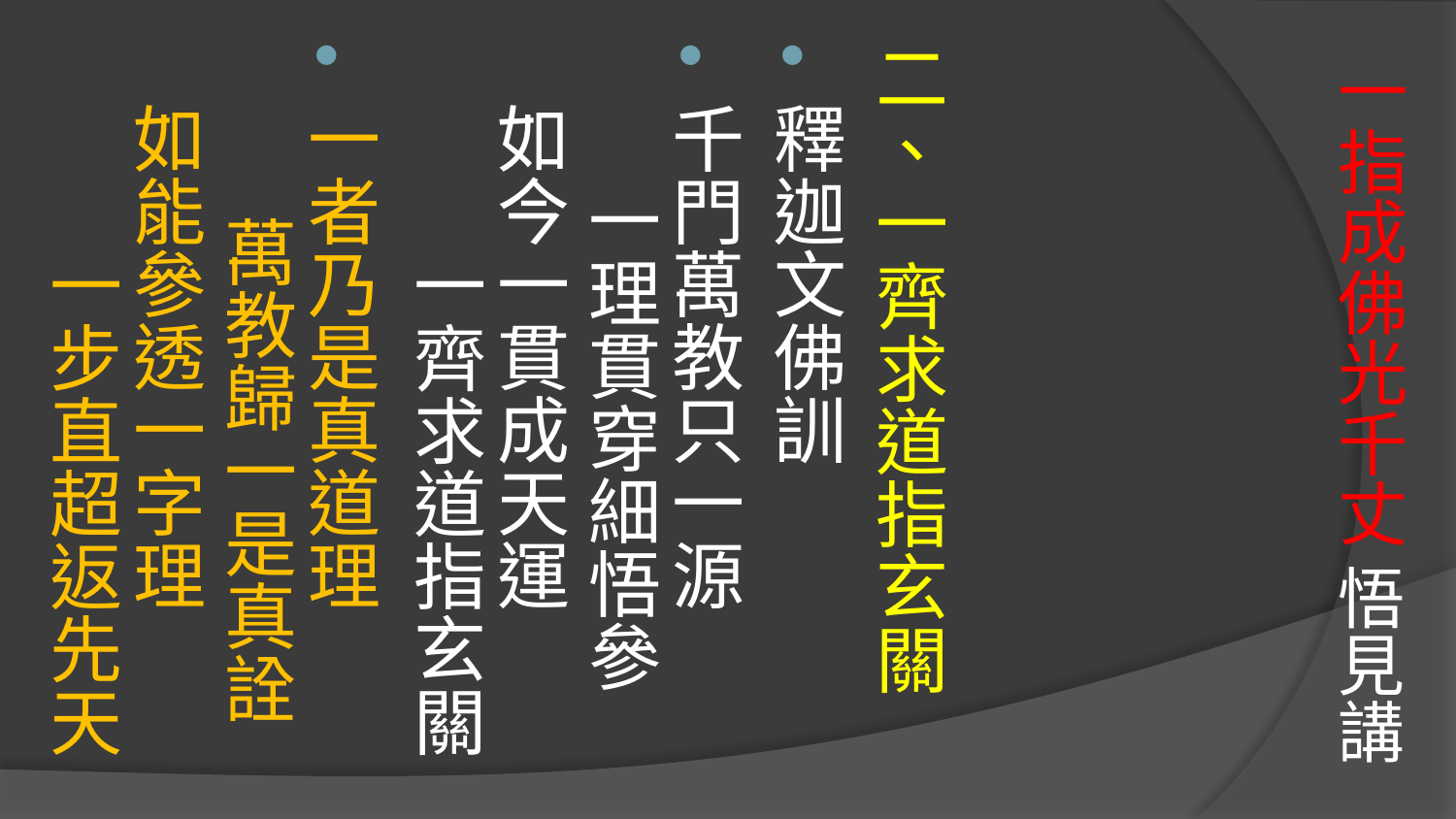

二、一齊求道指玄關
釋迦文佛訓
千門萬教只一源　            一理貫穿細悟參
如今一貫成天運　                一齊求道指玄關
一者乃是真道理　              萬教歸一是真詮
如能參透一字理　                一步直超返先天
# 一指成佛光千丈 悟見講